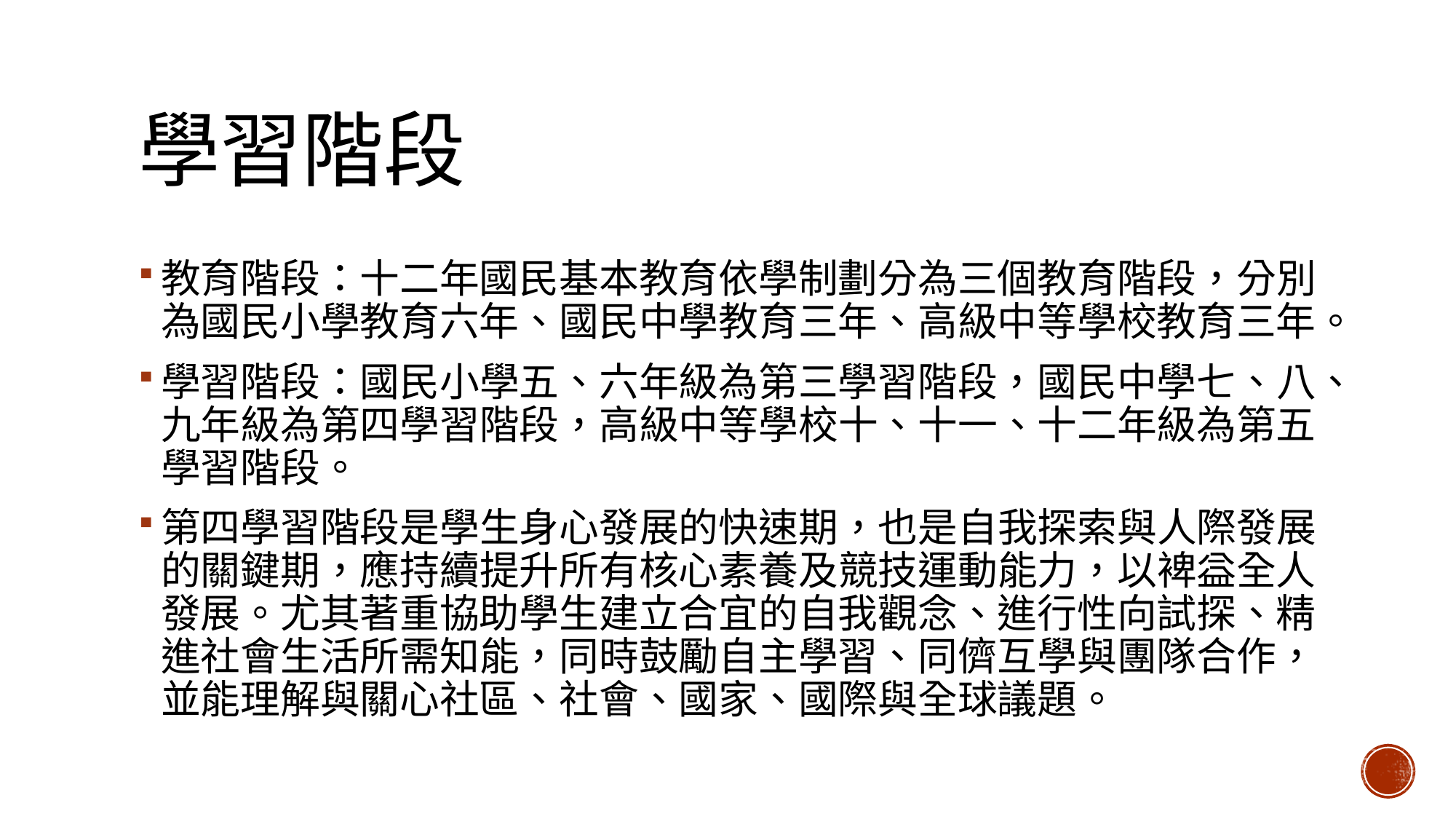

# 學習階段
教育階段：十二年國民基本教育依學制劃分為三個教育階段，分別為國民小學教育六年、國民中學教育三年、高級中等學校教育三年。
學習階段：國民小學五、六年級為第三學習階段，國民中學七、八、九年級為第四學習階段，高級中等學校十、十一、十二年級為第五學習階段。
第四學習階段是學生身心發展的快速期，也是自我探索與人際發展的關鍵期，應持續提升所有核心素養及競技運動能力，以裨益全人發展。尤其著重協助學生建立合宜的自我觀念、進行性向試探、精進社會生活所需知能，同時鼓勵自主學習、同儕互學與團隊合作，並能理解與關心社區、社會、國家、國際與全球議題。